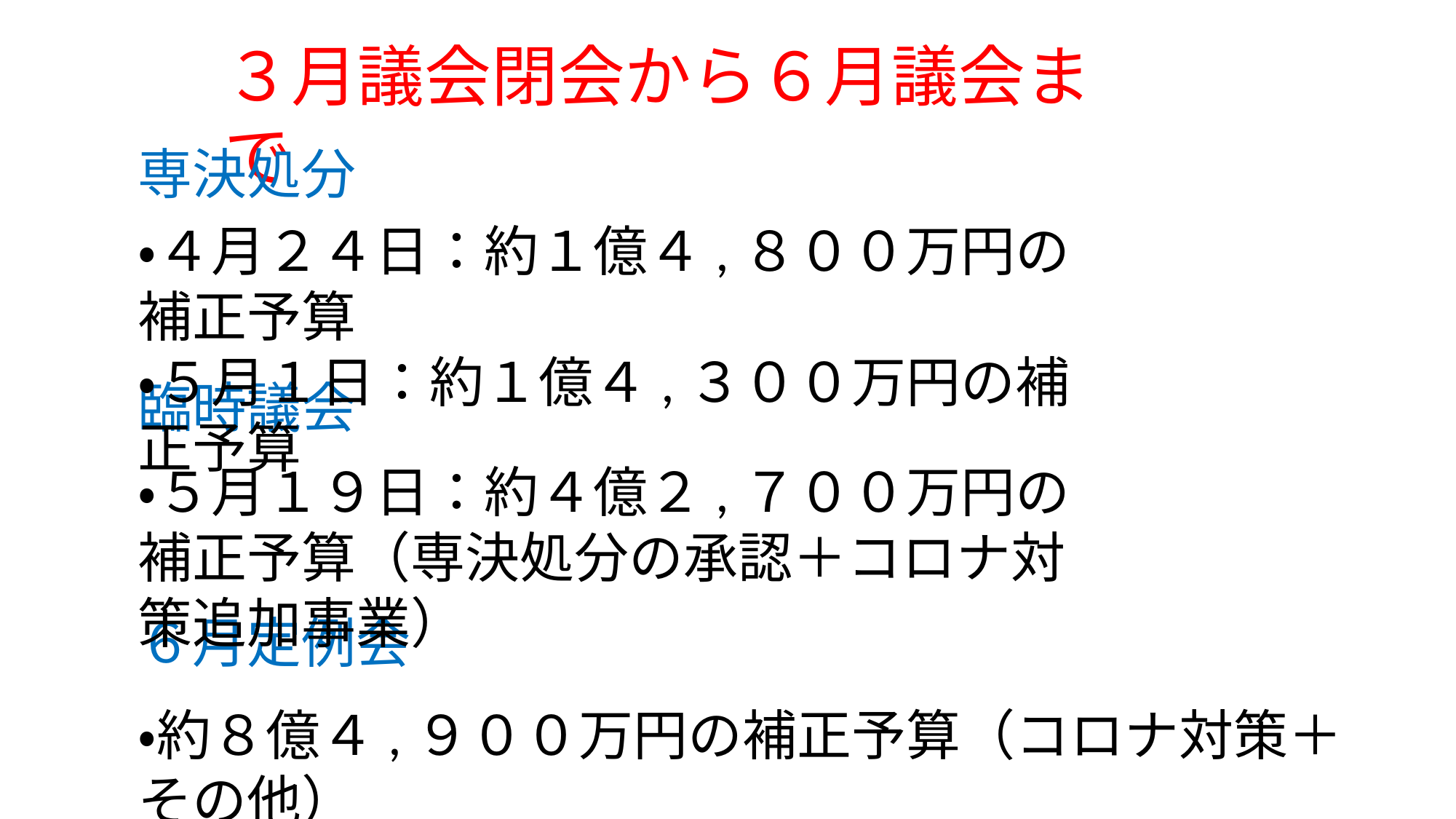

３月議会閉会から６月議会まで
専決処分
・４月２４日：約１億４,８００万円の補正予算
・５月１日：約１億４,３００万円の補正予算
臨時議会
・５月１９日：約４億２,７００万円の補正予算（専決処分の承認＋コロナ対策追加事業）
６月定例会
・約８億４,９００万円の補正予算（コロナ対策＋その他）